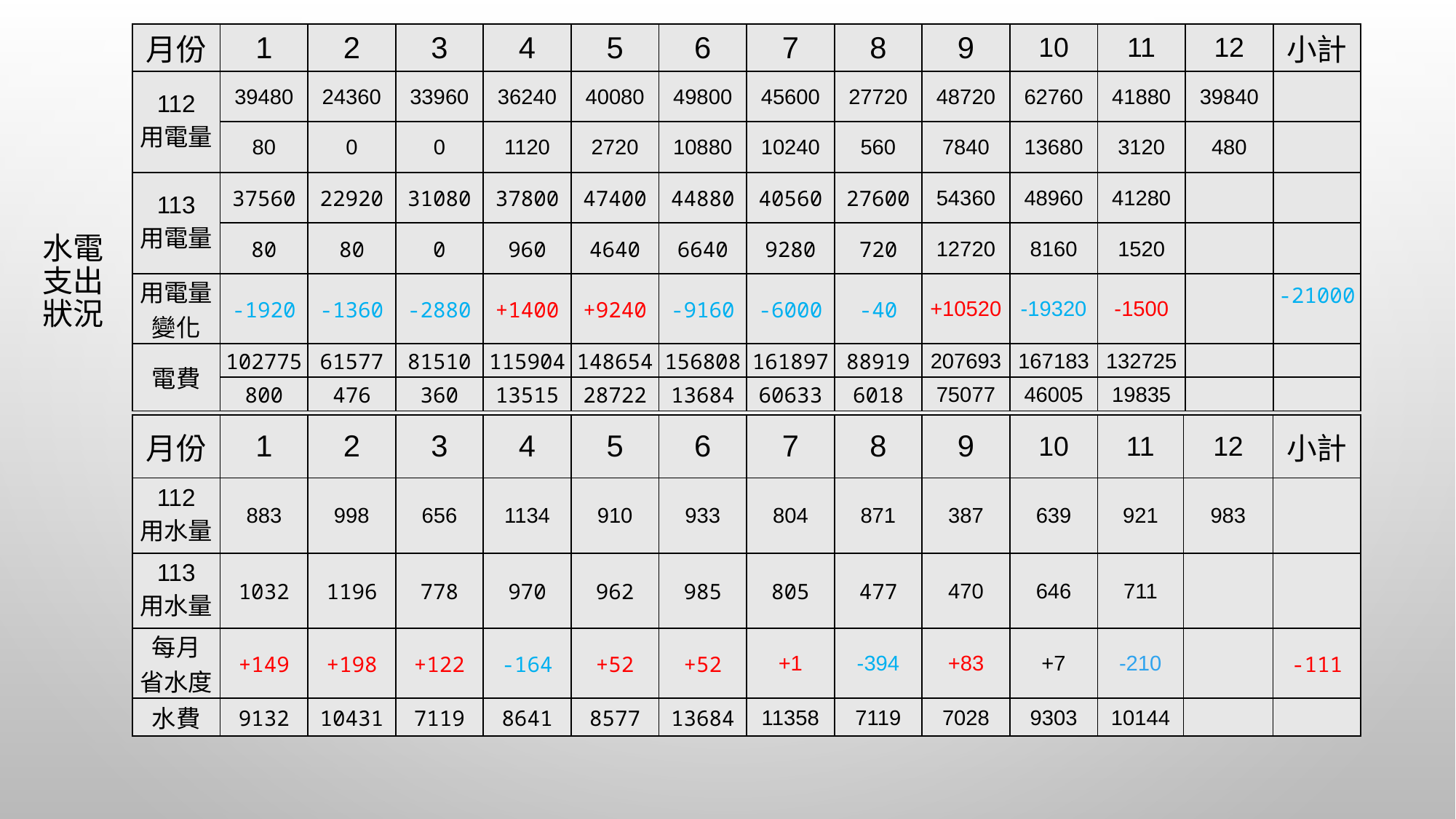

| 月份 | 1 | 2 | 3 | 4 | 5 | 6 | 7 | 8 | 9 | 10 | 11 | 12 | 小計 |
| --- | --- | --- | --- | --- | --- | --- | --- | --- | --- | --- | --- | --- | --- |
| 112 用電量 | 39480 | 24360 | 33960 | 36240 | 40080 | 49800 | 45600 | 27720 | 48720 | 62760 | 41880 | 39840 |  |
|  | 80 | 0 | 0 | 1120 | 2720 | 10880 | 10240 | 560 | 7840 | 13680 | 3120 | 480 |  |
| 113 用電量 | 37560 | 22920 | 31080 | 37800 | 47400 | 44880 | 40560 | 27600 | 54360 | 48960 | 41280 |  |  |
|  | 80 | 80 | 0 | 960 | 4640 | 6640 | 9280 | 720 | 12720 | 8160 | 1520 |  |  |
| 用電量 變化 | -1920 | -1360 | -2880 | +1400 | +9240 | -9160 | -6000 | -40 | +10520 | -19320 | -1500 |  | -21000 |
| 電費 | 102775 | 61577 | 81510 | 115904 | 148654 | 156808 | 161897 | 88919 | 207693 | 167183 | 132725 |  |  |
|  | 800 | 476 | 360 | 13515 | 28722 | 13684 | 60633 | 6018 | 75077 | 46005 | 19835 |  |  |
# 水電支出狀況

| 月份 | 1 | 2 | 3 | 4 | 5 | 6 | 7 | 8 | 9 | 10 | 11 | 12 | 小計 |
| --- | --- | --- | --- | --- | --- | --- | --- | --- | --- | --- | --- | --- | --- |
| 112 用水量 | 883 | 998 | 656 | 1134 | 910 | 933 | 804 | 871 | 387 | 639 | 921 | 983 |  |
| 113 用水量 | 1032 | 1196 | 778 | 970 | 962 | 985 | 805 | 477 | 470 | 646 | 711 |  |  |
| 每月 省水度 | +149 | +198 | +122 | -164 | +52 | +52 | +1 | -394 | +83 | +7 | -210 |  | -111 |
| 水費 | 9132 | 10431 | 7119 | 8641 | 8577 | 13684 | 11358 | 7119 | 7028 | 9303 | 10144 |  |  |